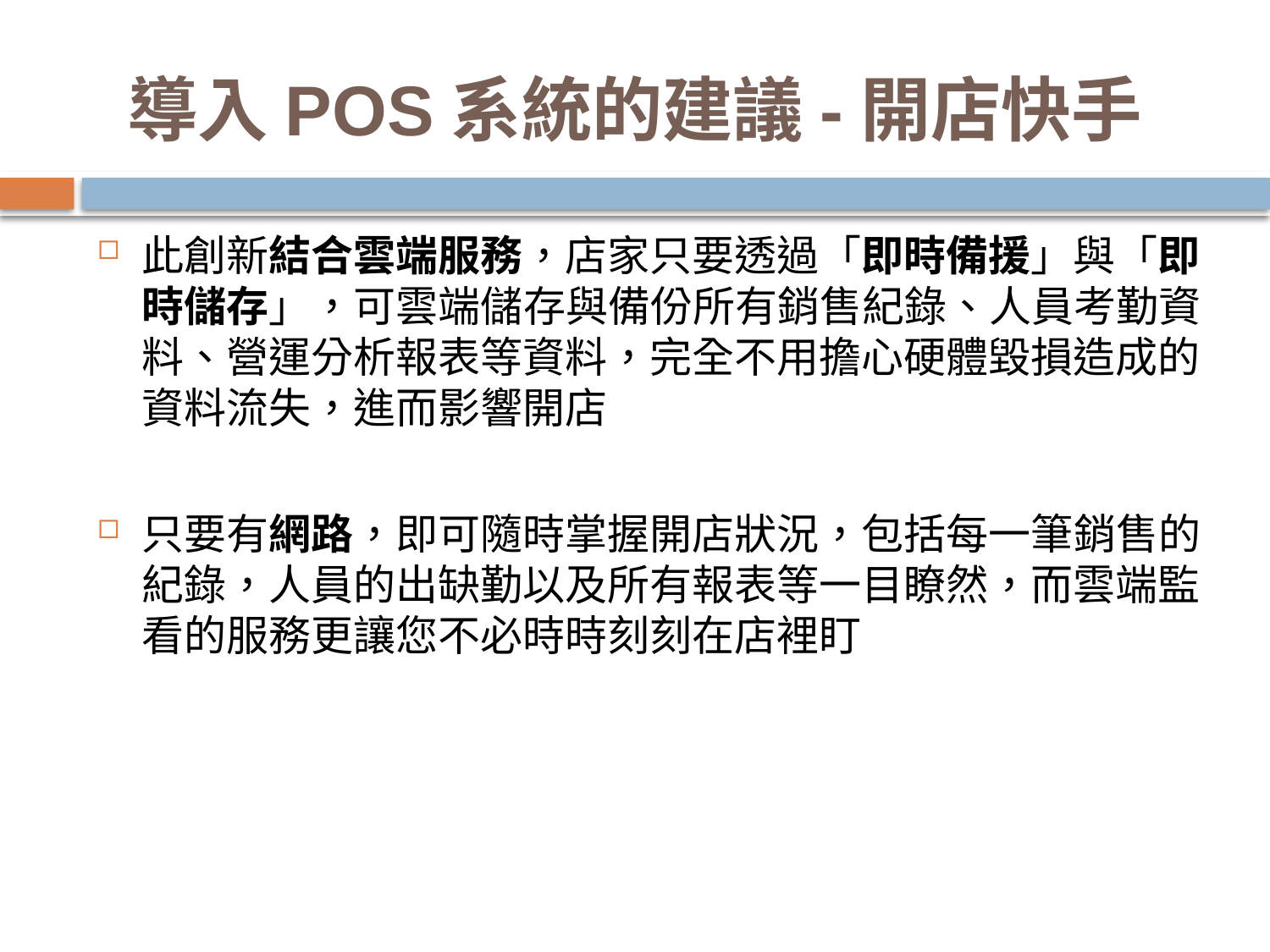

# 導入POS系統的建議-開店快手
此創新結合雲端服務，店家只要透過「即時備援」與「即時儲存」，可雲端儲存與備份所有銷售紀錄、人員考勤資料、營運分析報表等資料，完全不用擔心硬體毀損造成的資料流失，進而影響開店

只要有網路，即可隨時掌握開店狀況，包括每一筆銷售的紀錄，人員的出缺勤以及所有報表等一目瞭然，而雲端監看的服務更讓您不必時時刻刻在店裡盯